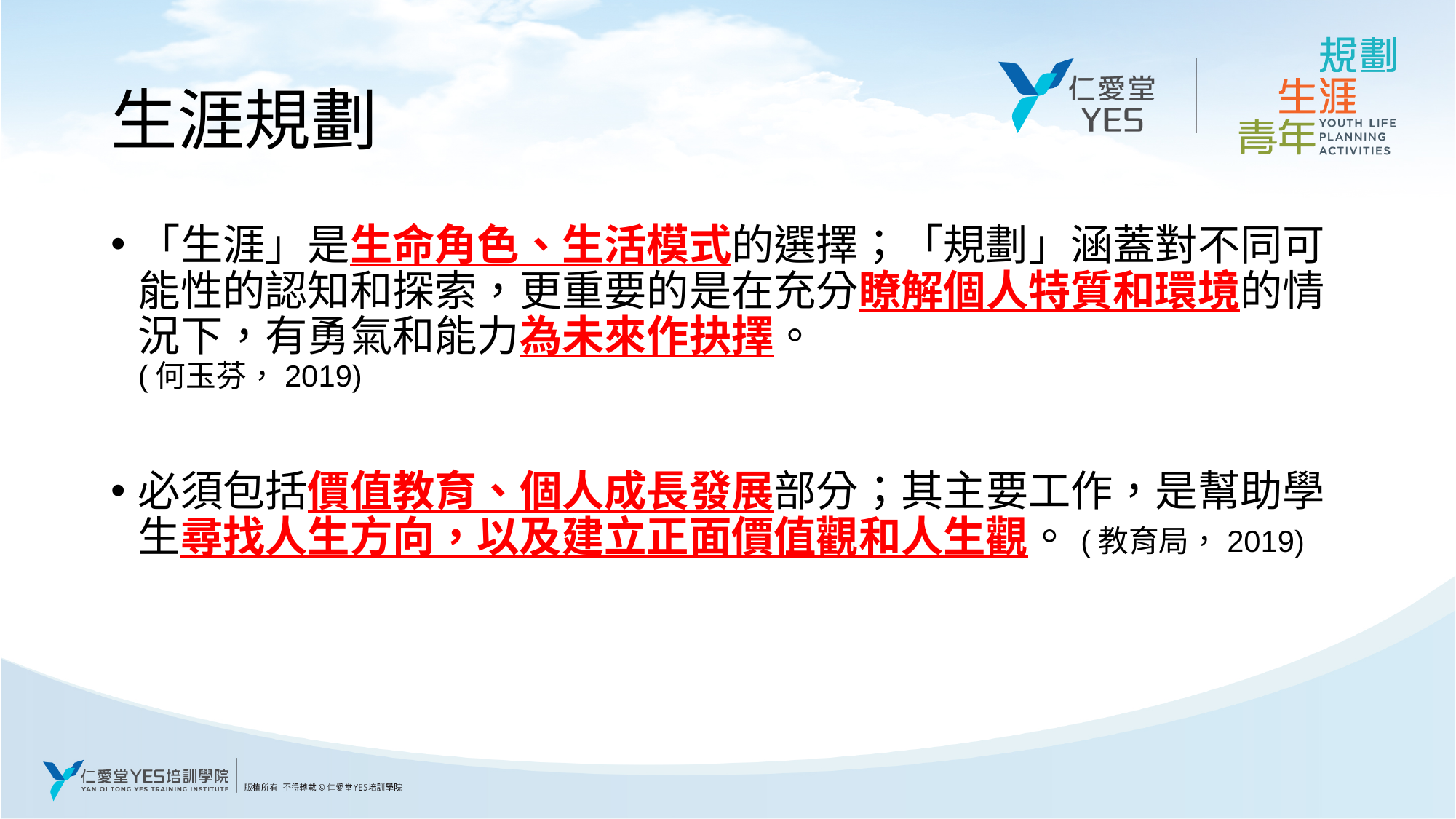

# 生涯規劃
「生涯」是生命角色、生活模式的選擇；「規劃」涵蓋對不同可能性的認知和探索，更重要的是在充分瞭解個人特質和環境的情況下，有勇氣和能力為未來作抉擇。
(何玉芬，2019)

必須包括價值教育、個人成長發展部分；其主要工作，是幫助學生尋找人生方向，以及建立正面價值觀和人生觀。(教育局，2019)